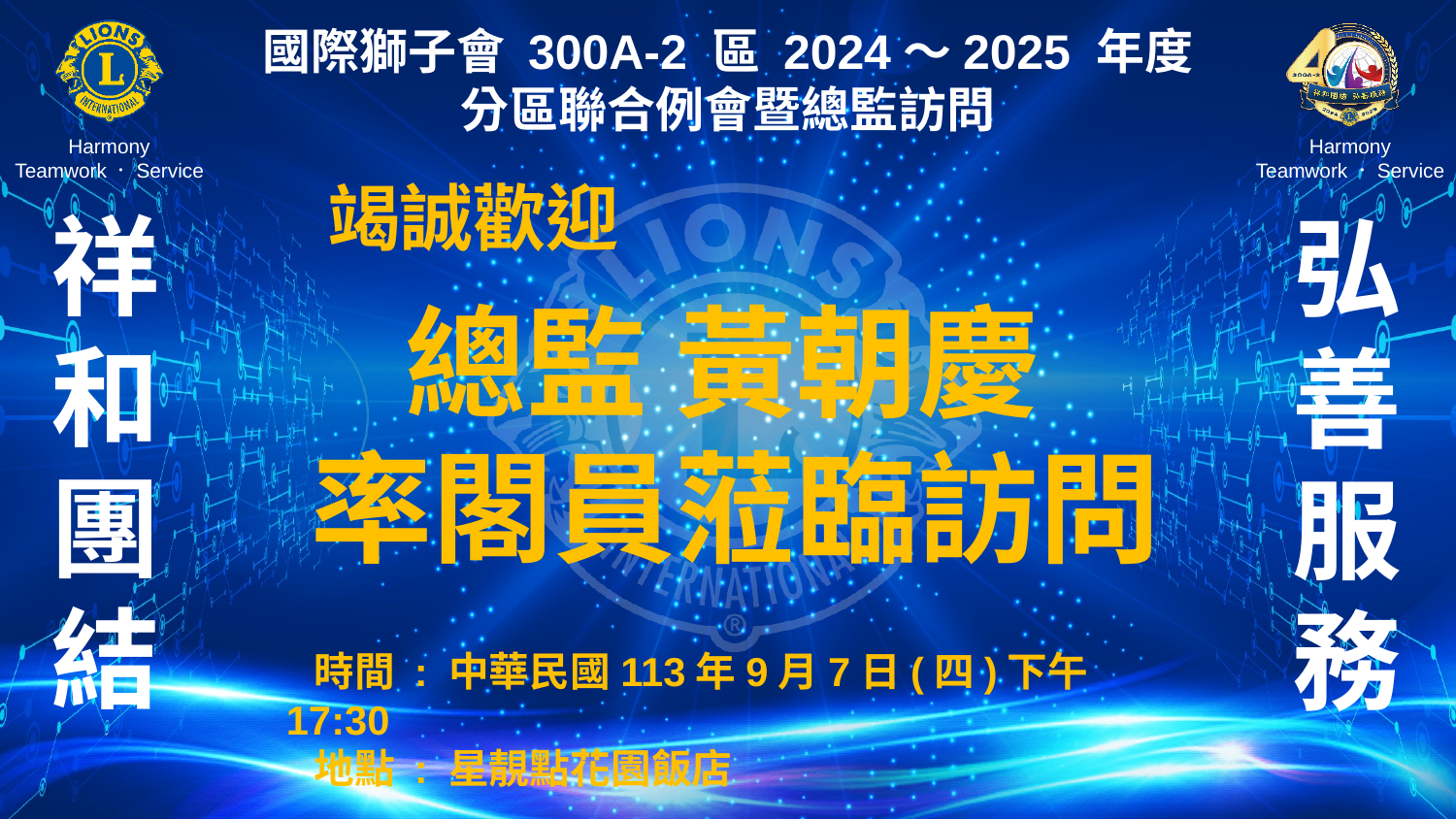

竭誠歡迎

總監 黃朝慶
率閣員蒞臨訪問

  時間 : 中華民國113年9月7日(四)下午17:30
  地點 : 星靚點花園飯店